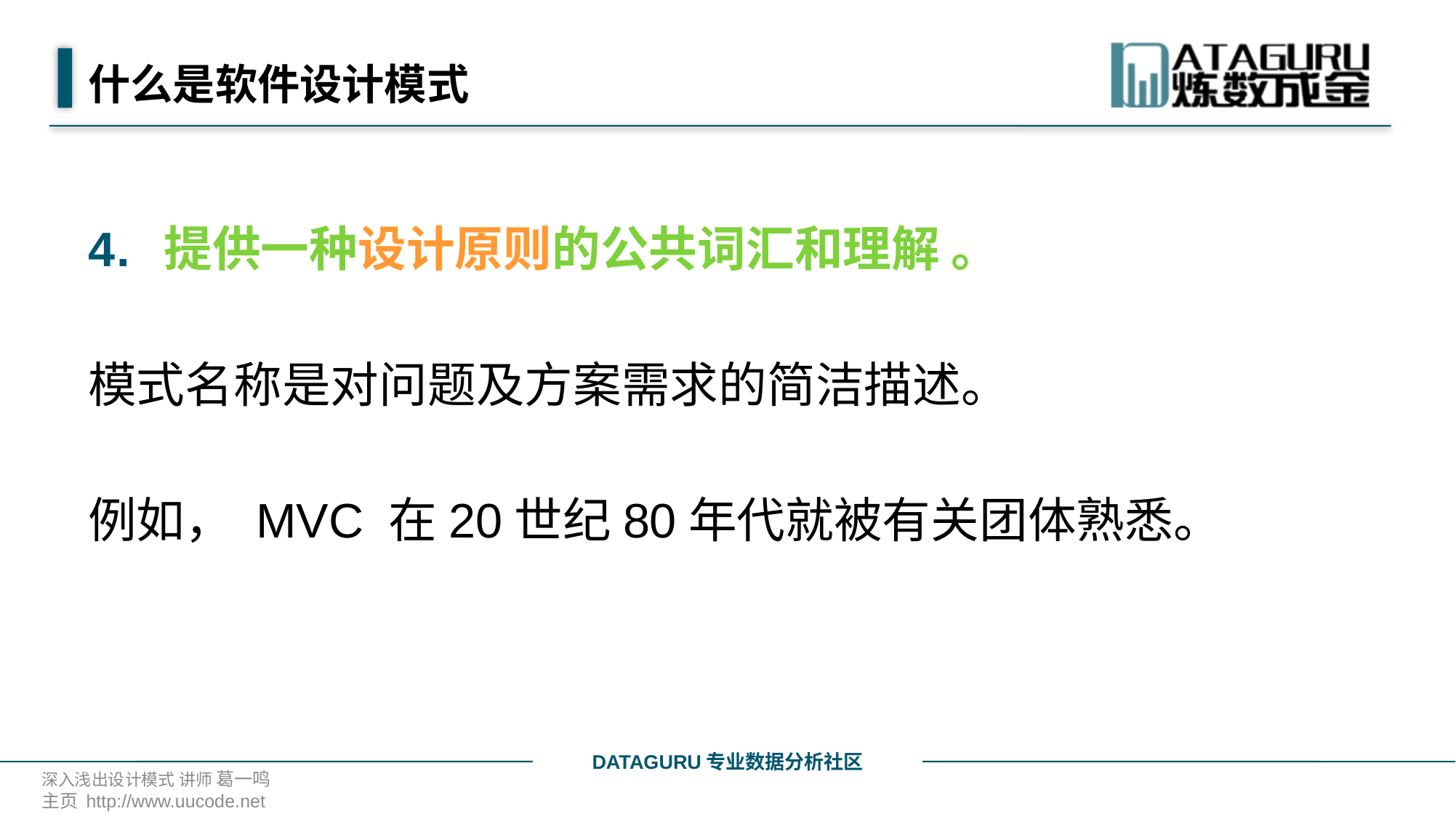

# 什么是软件设计模式
提供一种设计原则的公共词汇和理解 。

模式名称是对问题及方案需求的简洁描述。

例如， MVC 在20世纪80年代就被有关团体熟悉。